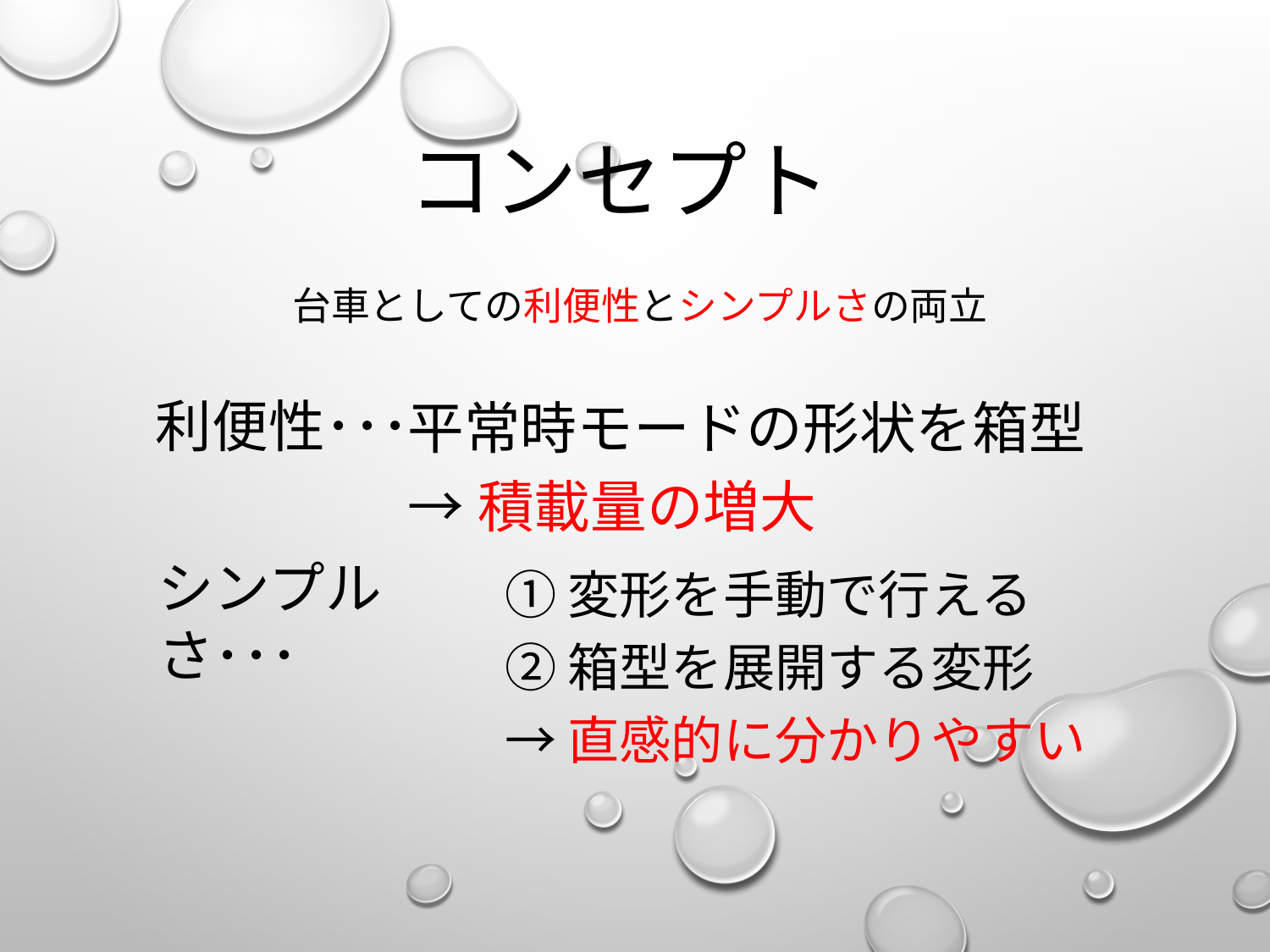

# コンセプト
台車としての利便性とシンプルさの両立

利便性･･･

平常時モードの形状を箱型
→積載量の増大

シンプルさ･･･

①変形を手動で行える
②箱型を展開する変形
→直感的に分かりやすい